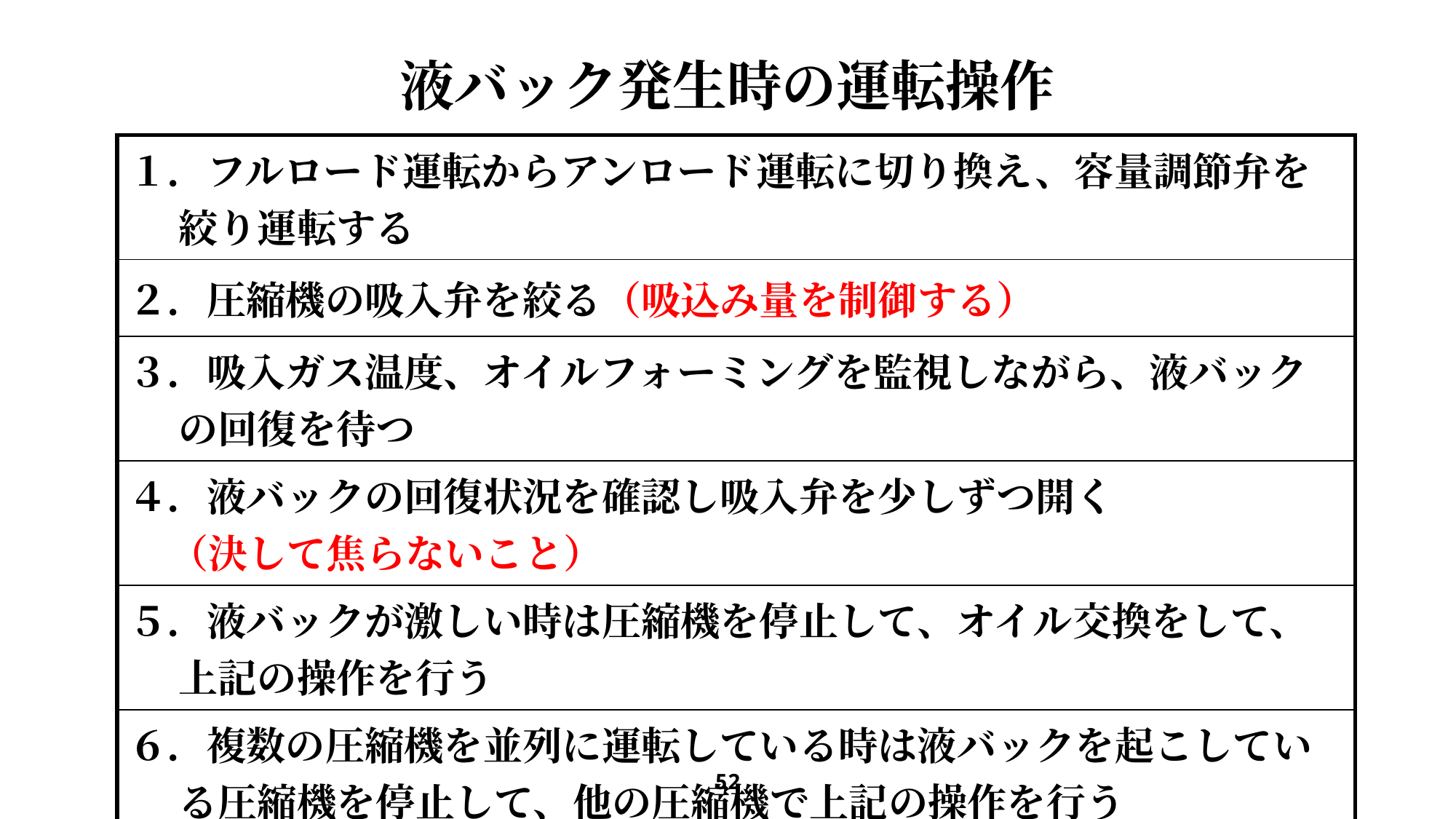

# 液バック発生時の運転操作
| １．フルロード運転からアンロード運転に切り換え、容量調節弁を 絞り運転する |
| --- |
| ２．圧縮機の吸入弁を絞る（吸込み量を制御する） |
| ３．吸入ガス温度、オイルフォーミングを監視しながら、液バック の回復を待つ |
| ４．液バックの回復状況を確認し吸入弁を少しずつ開く （決して焦らないこと） |
| ５．液バックが激しい時は圧縮機を停止して、オイル交換をして、 上記の操作を行う |
| ６．複数の圧縮機を並列に運転している時は液バックを起こしてい る圧縮機を停止して、他の圧縮機で上記の操作を行う |
52